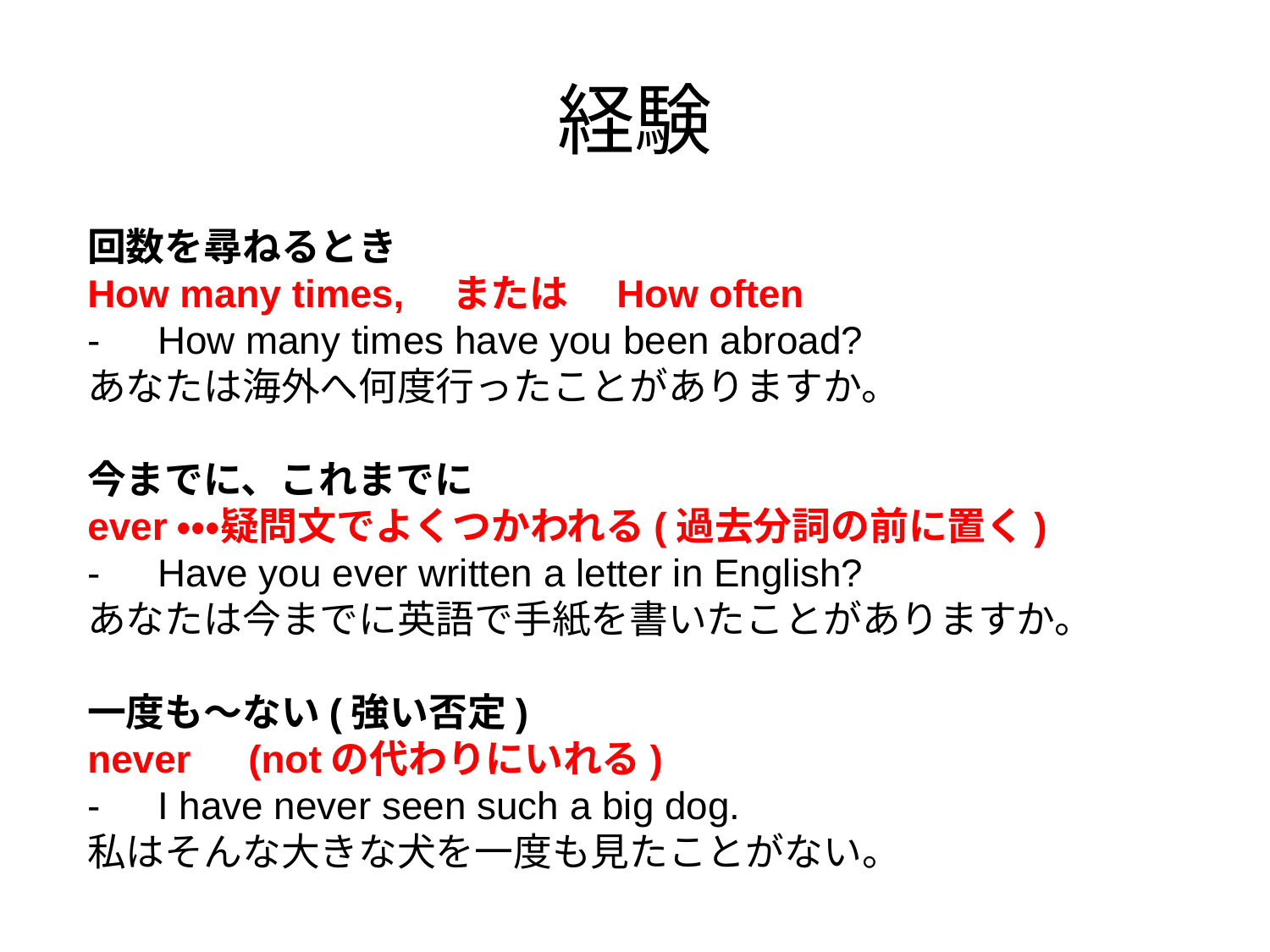

# 経験
回数を尋ねるとき
How many times,　または　How often
-　How many times have you been abroad?
あなたは海外へ何度行ったことがありますか。

今までに、これまでに
ever・・・疑問文でよくつかわれる(過去分詞の前に置く)
-　Have you ever written a letter in English?
あなたは今までに英語で手紙を書いたことがありますか。

一度も～ない(強い否定)
never　(notの代わりにいれる)
-　I have never seen such a big dog.
私はそんな大きな犬を一度も見たことがない。